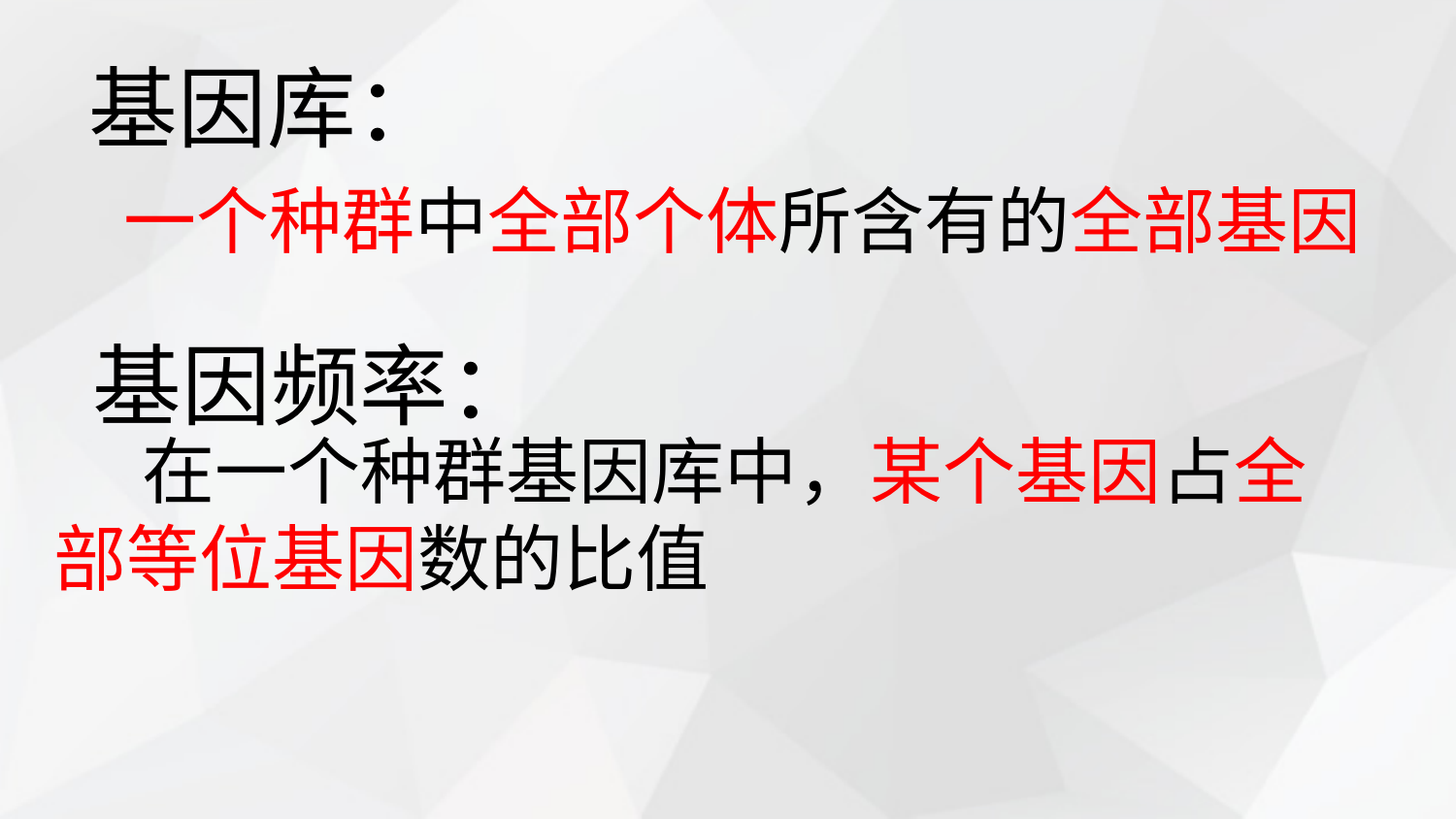

基因库：
一个种群中全部个体所含有的全部基因
基因频率：

     在一个种群基因库中，某个基因占全部等位基因数的比值